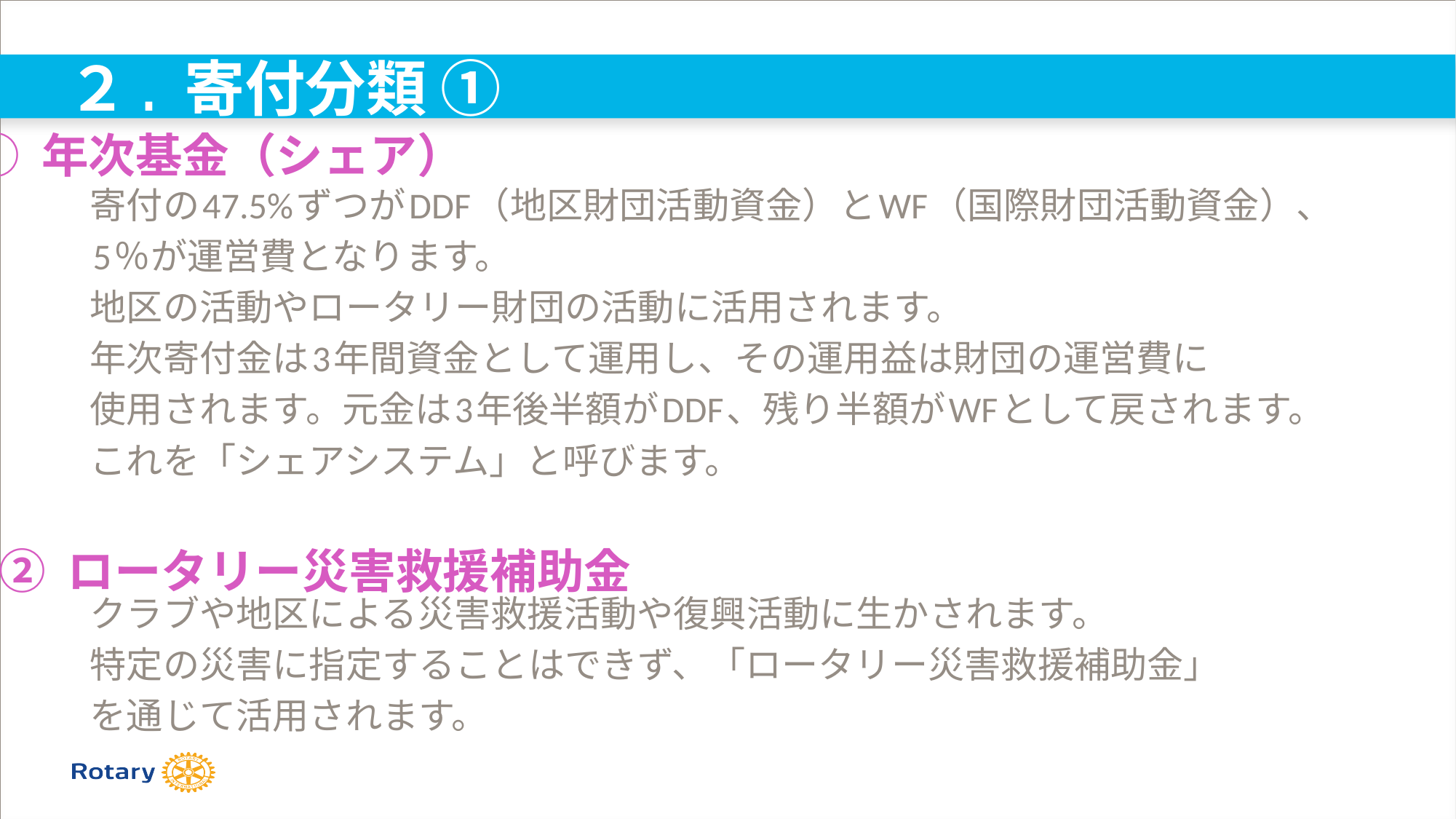

２. 寄付分類 ①

　　寄付の47.5%ずつがDDF（地区財団活動資金）とWF（国際財団活動資金）、
　　5％が運営費となります。
　　地区の活動やロータリー財団の活動に活用されます。
　　年次寄付金は3年間資金として運用し、その運用益は財団の運営費に
　　使用されます。元金は3年後半額がDDF、残り半額がWFとして戻されます。
　　これを「シェアシステム」と呼びます。

　　クラブや地区による災害救援活動や復興活動に生かされます。
　　特定の災害に指定することはできず、「ロータリー災害救援補助金」
　　を通じて活用されます。

① 年次基金（シェア）
② ロータリー災害救援補助金